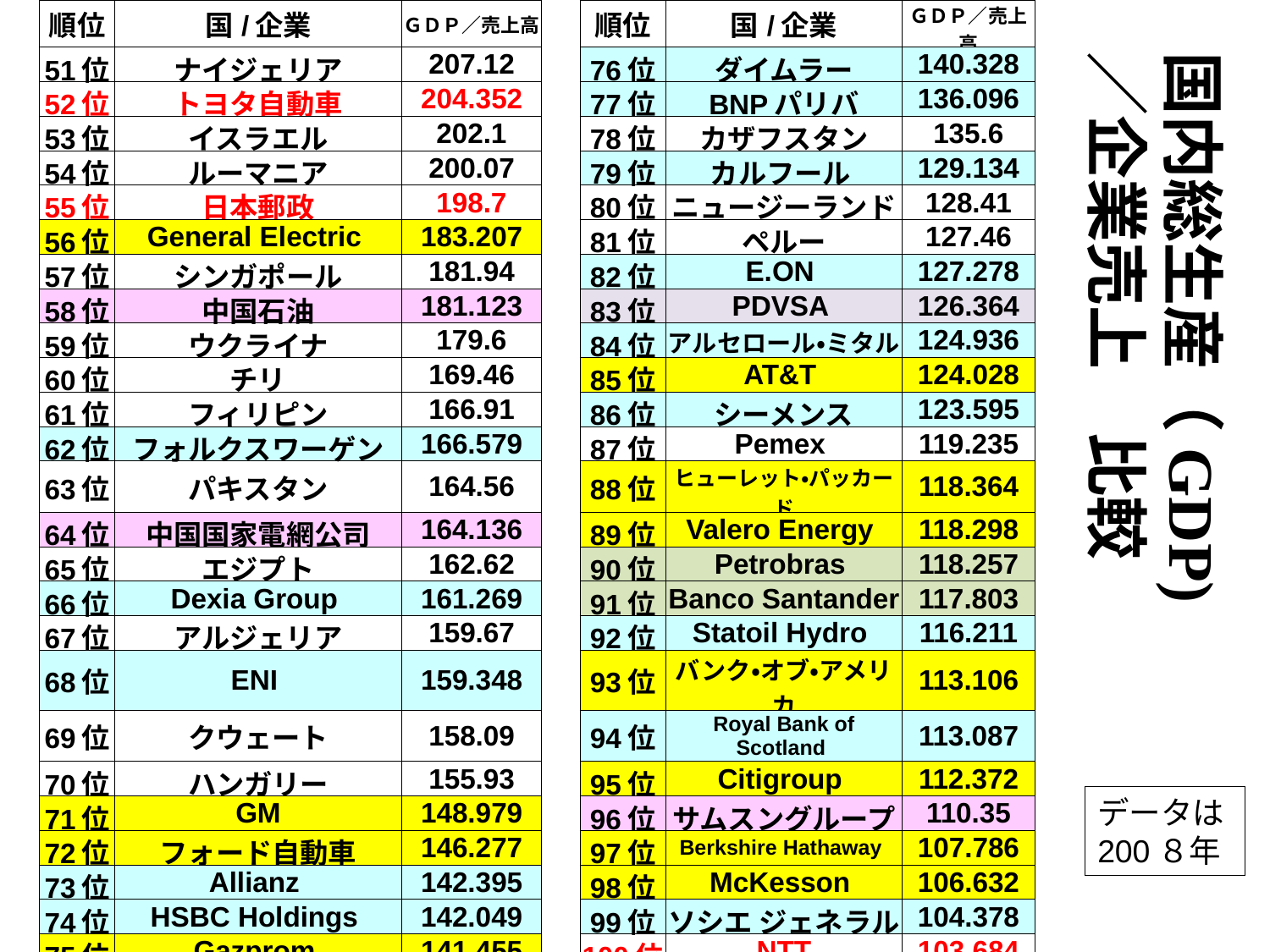

| 順位 | 国/企業 | ＧＤＰ／売上高 |  | 順位 | 国/企業 | ＧＤＰ／売上高 |
| --- | --- | --- | --- | --- | --- | --- |
| 51位 | ナイジェリア | 207.12 |  | 76位 | ダイムラー | 140.328 |
| 52位 | トヨタ自動車 | 204.352 |  | 77位 | BNPパリバ | 136.096 |
| 53位 | イスラエル | 202.1 |  | 78位 | カザフスタン | 135.6 |
| 54位 | ルーマニア | 200.07 |  | 79位 | カルフール | 129.134 |
| 55位 | 日本郵政 | 198.7 |  | 80位 | ニュージーランド | 128.41 |
| 56位 | General Electric | 183.207 |  | 81位 | ペルー | 127.46 |
| 57位 | シンガポール | 181.94 |  | 82位 | E.ON | 127.278 |
| 58位 | 中国石油 | 181.123 |  | 83位 | PDVSA | 126.364 |
| 59位 | ウクライナ | 179.6 |  | 84位 | アルセロール・ミタル | 124.936 |
| 60位 | チリ | 169.46 |  | 85位 | AT&T | 124.028 |
| 61位 | フィリピン | 166.91 |  | 86位 | シーメンス | 123.595 |
| 62位 | フォルクスワーゲン | 166.579 |  | 87位 | Pemex | 119.235 |
| 63位 | パキスタン | 164.56 |  | 88位 | ヒューレット・パッカード | 118.364 |
| 64位 | 中国国家電網公司 | 164.136 |  | 89位 | Valero Energy | 118.298 |
| 65位 | エジプト | 162.62 |  | 90位 | Petrobras | 118.257 |
| 66位 | Dexia Group | 161.269 |  | 91位 | Banco Santander | 117.803 |
| 67位 | アルジェリア | 159.67 |  | 92位 | Statoil Hydro | 116.211 |
| 68位 | ENI | 159.348 |  | 93位 | バンク・オブ・アメリカ | 113.106 |
| 69位 | クウェート | 158.09 |  | 94位 | Royal Bank of Scotland | 113.087 |
| 70位 | ハンガリー | 155.93 |  | 95位 | Citigroup | 112.372 |
| 71位 | GM | 148.979 |  | 96位 | サムスングループ | 110.35 |
| 72位 | フォード自動車 | 146.277 |  | 97位 | Berkshire Hathaway | 107.786 |
| 73位 | Allianz | 142.395 |  | 98位 | McKesson | 106.632 |
| 74位 | HSBC Holdings | 142.049 |  | 99位 | ソシエ ジェネラル | 104.378 |
| 75位 | Gazprom | 141.455 |  | 100位 | NTT | 103.684 |
国内総生産（GDP)／企業売上　比較
データは
200８年